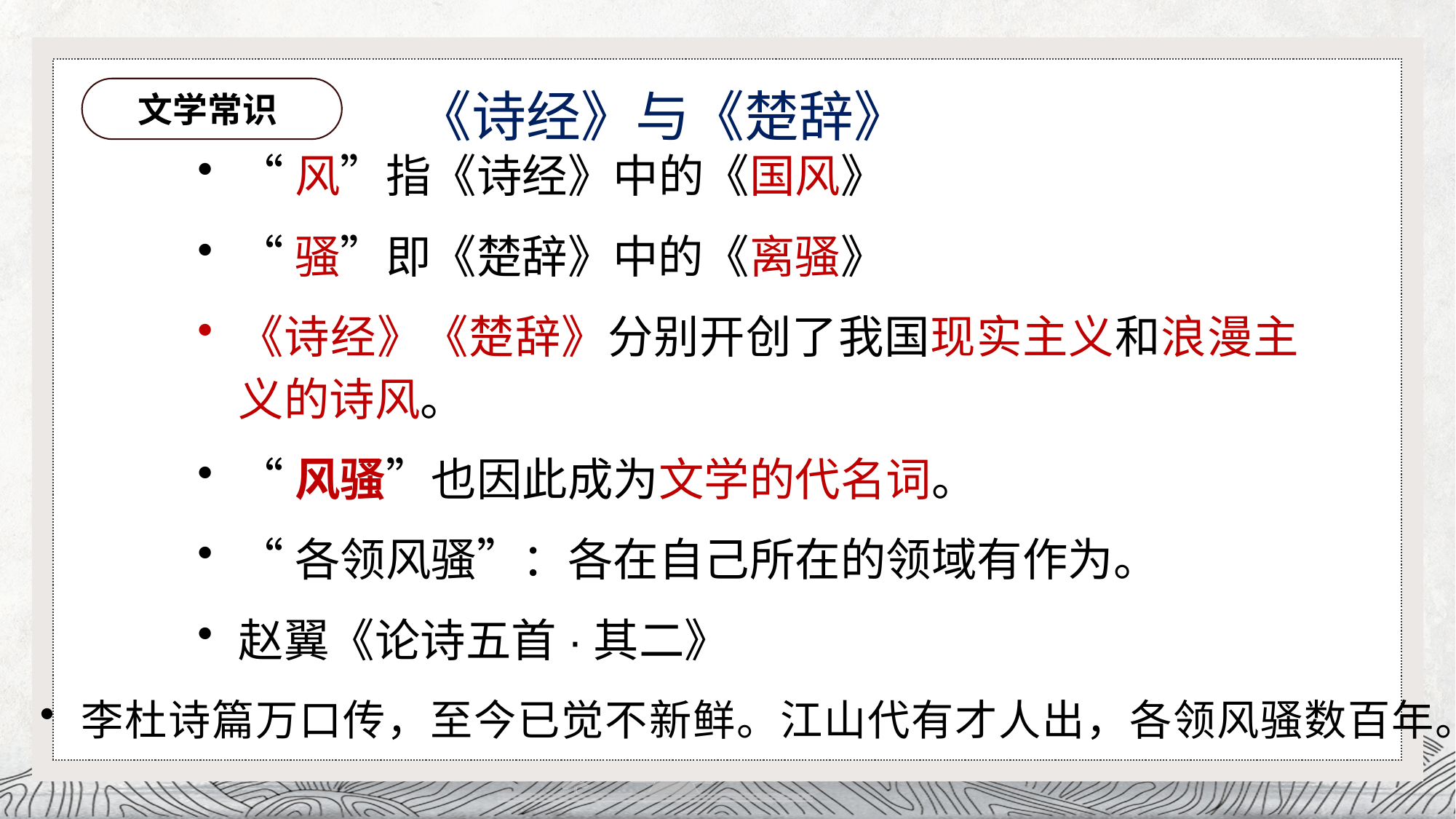

《诗经》与《楚辞》
# 文学常识
“风”指《诗经》中的《国风》
“骚”即《楚辞》中的《离骚》
《诗经》《楚辞》分别开创了我国现实主义和浪漫主义的诗风。
“风骚”也因此成为文学的代名词。
“各领风骚”：各在自己所在的领域有作为。
赵翼《论诗五首·其二》
李杜诗篇万口传，至今已觉不新鲜。江山代有才人出，各领风骚数百年。